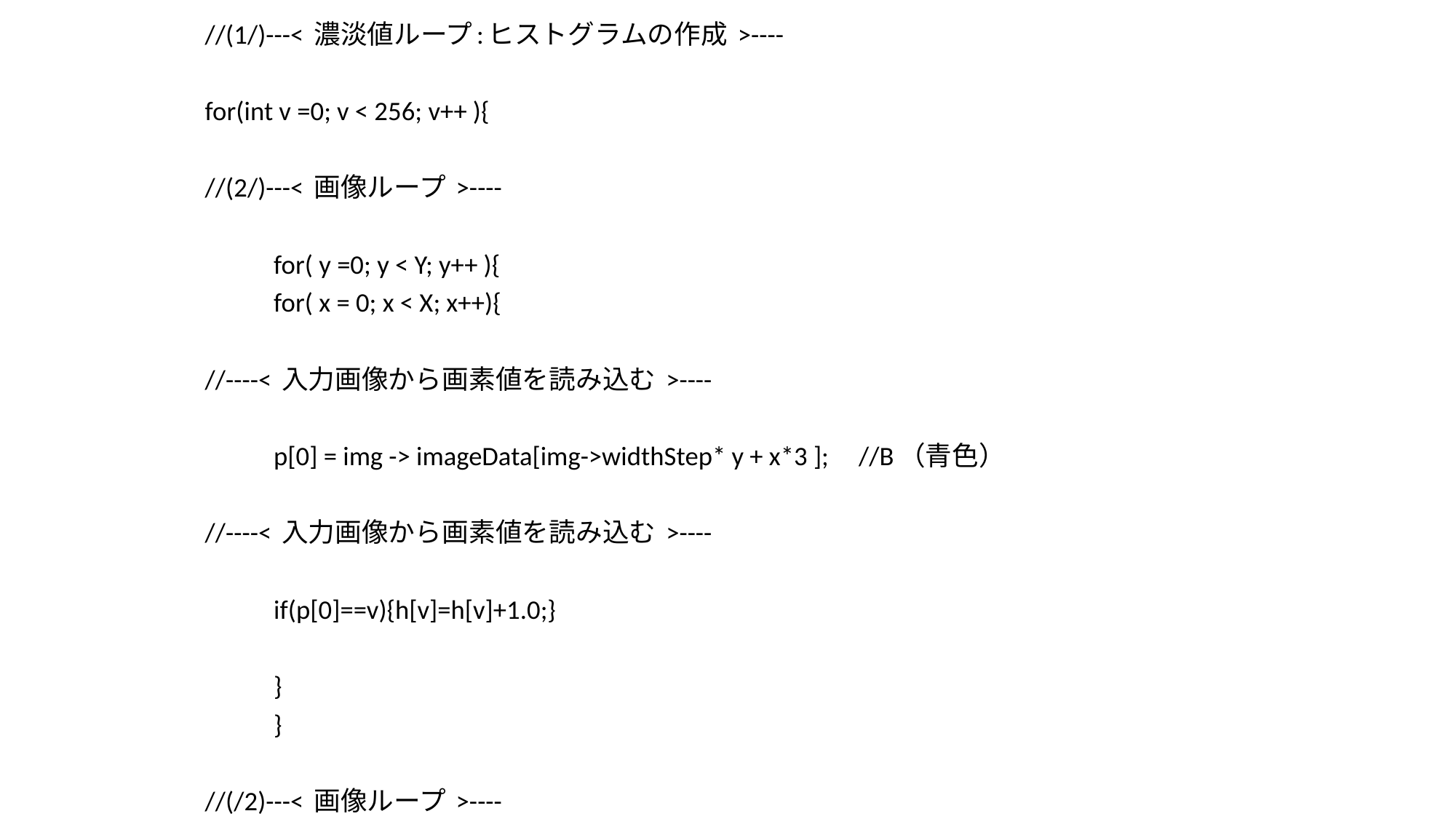

//(1/)---< 濃淡値ループ:ヒストグラムの作成 >----

for(int v =0; v < 256; v++ ){

//(2/)---< 画像ループ >----

	for( y =0; y < Y; y++ ){
		for( x = 0; x < X; x++){

//----< 入力画像から画素値を読み込む >----

			p[0] = img -> imageData[img->widthStep* y + x*3 ];     //B（青色）

//----< 入力画像から画素値を読み込む >----

			if(p[0]==v){h[v]=h[v]+1.0;}

		}
	}

//(/2)---< 画像ループ >----